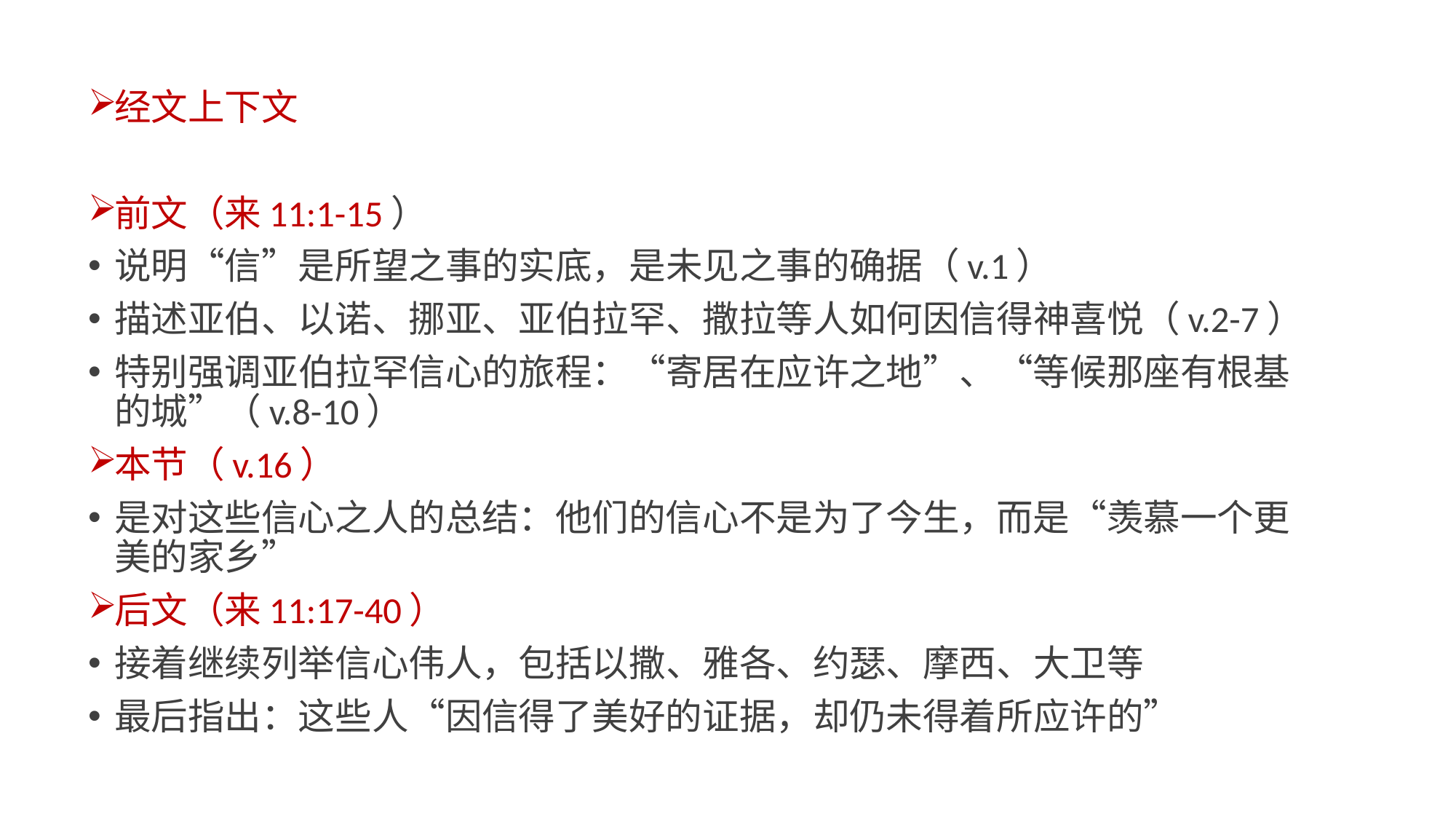

经文上下文

前文（来11:1-15）
说明“信”是所望之事的实底，是未见之事的确据（v.1）
描述亚伯、以诺、挪亚、亚伯拉罕、撒拉等人如何因信得神喜悦（v.2-7）
特别强调亚伯拉罕信心的旅程：“寄居在应许之地”、“等候那座有根基的城”（v.8-10）
本节（v.16）
是对这些信心之人的总结：他们的信心不是为了今生，而是“羡慕一个更美的家乡”
后文（来11:17-40）
接着继续列举信心伟人，包括以撒、雅各、约瑟、摩西、大卫等
最后指出：这些人“因信得了美好的证据，却仍未得着所应许的”